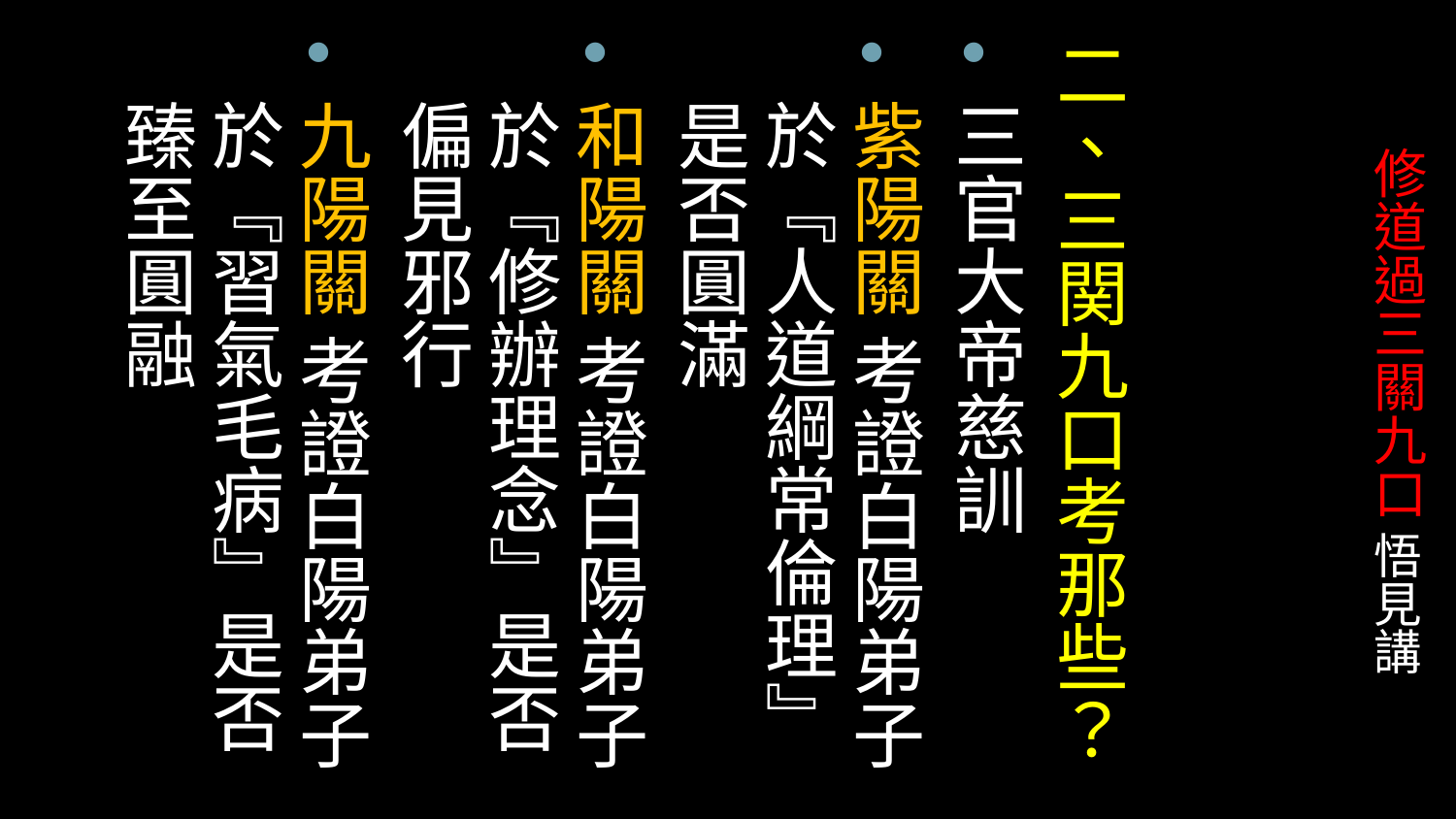

二、三関九口考那些？
三官大帝慈訓
紫陽關 考證白陽弟子於『人道綱常倫理』是否圓滿
和陽關 考證白陽弟子於『修辦理念』是否偏見邪行
九陽關 考證白陽弟子於『習氣毛病』是否臻至圓融

# 修道過三關九口 悟見講